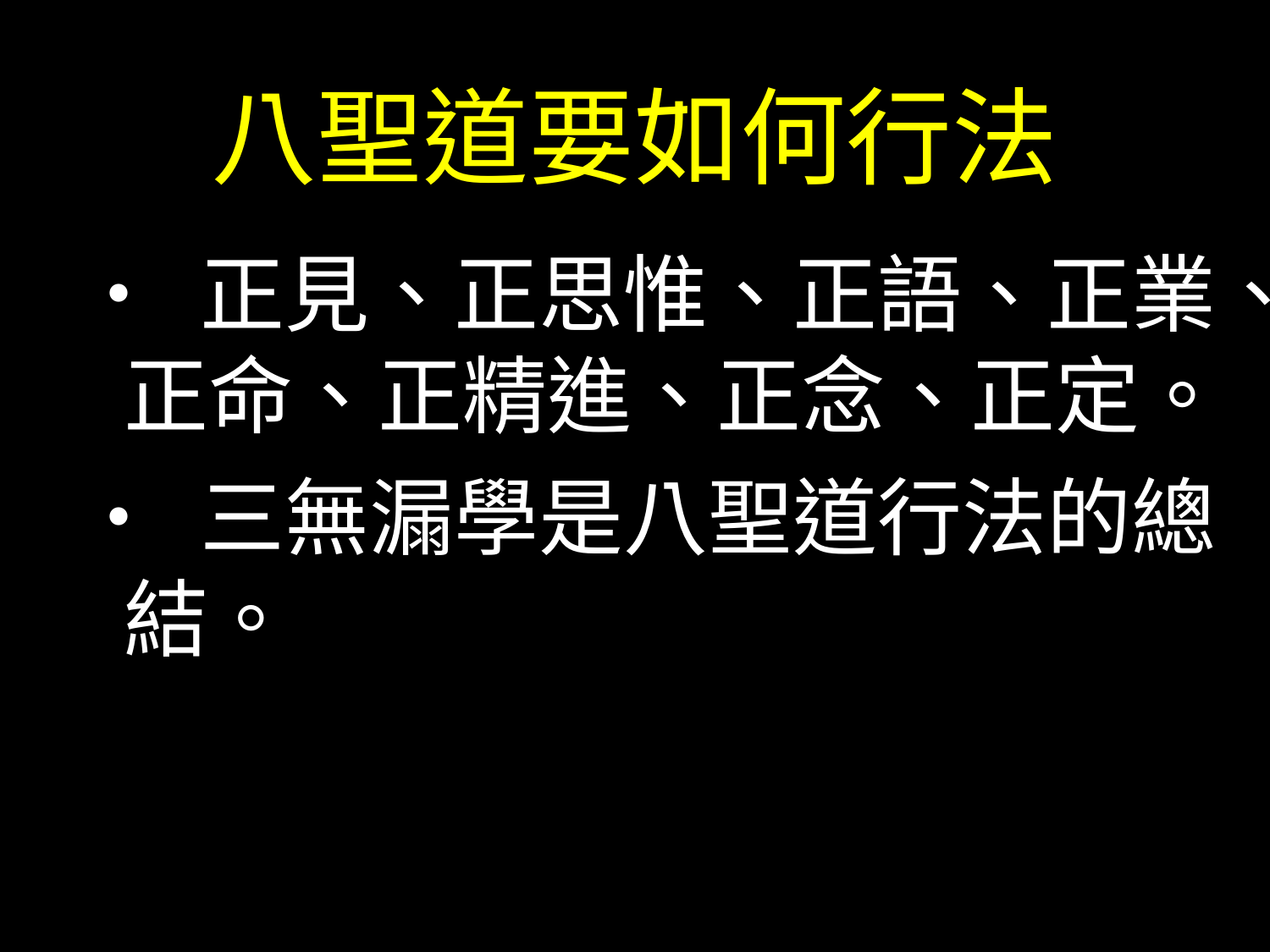

# 八聖道要如何行法
• 正見、正思惟、正語、正業、
正命、正精進、正念、正定。
• 三無漏學是八聖道行法的總
結。